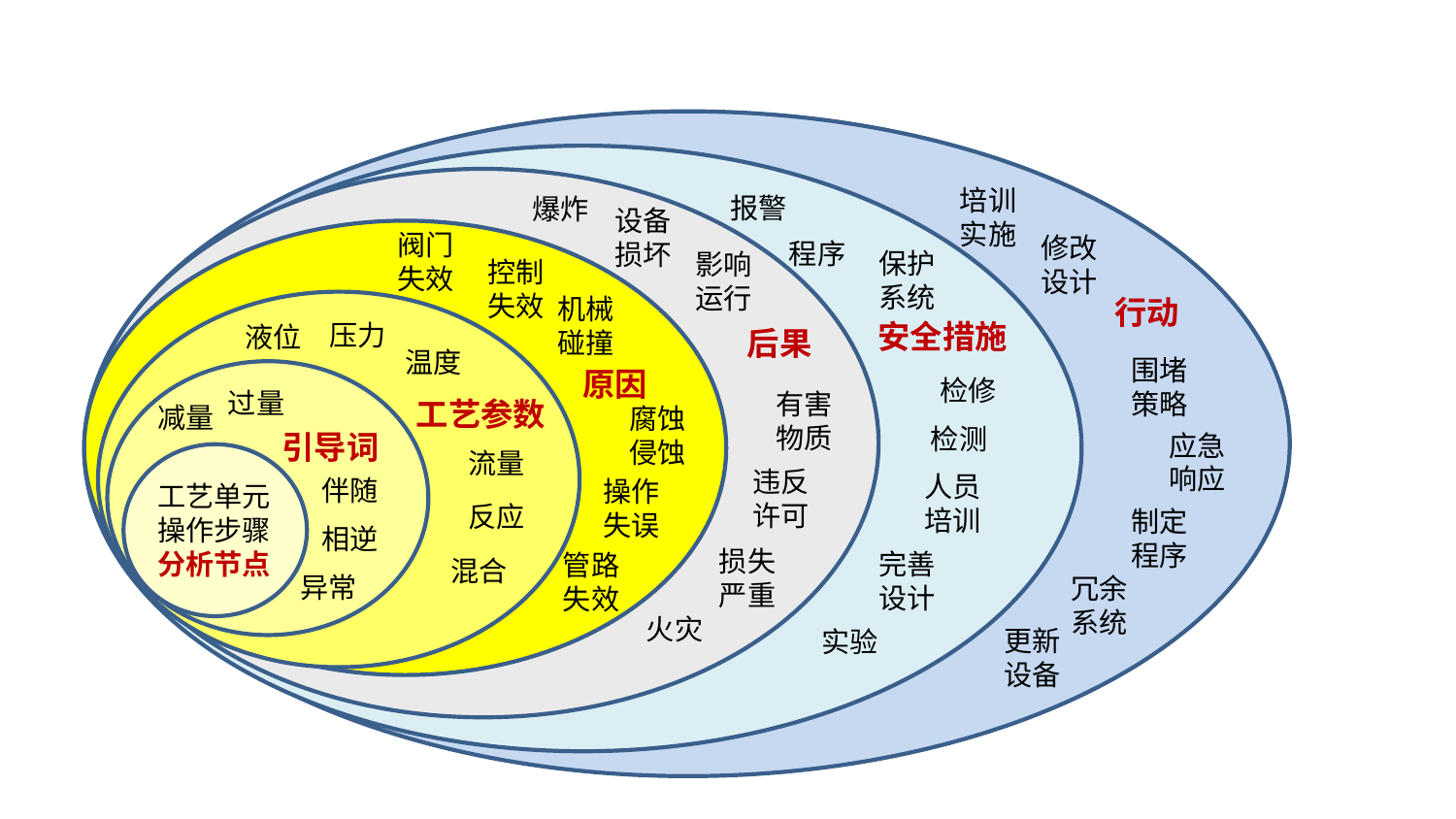

培训实施
修改设计
行动
围堵策略
应急响应
制定程序
冗余系统
更新设备

报警
程序
保护系统
安全措施
检修
检测
人员培训
完善设计
实验

爆炸
设备损坏
影响运行
后果
有害物质
违反许可
损失严重
火灾

阀门失效
控制失效
机械碰撞
原因
腐蚀侵蚀
操作失误
管路失效

压力
液位
温度
工艺参数
流量
反应
混合

过量
减量
引导词
伴随
相逆
异常

工艺单元操作步骤
分析节点